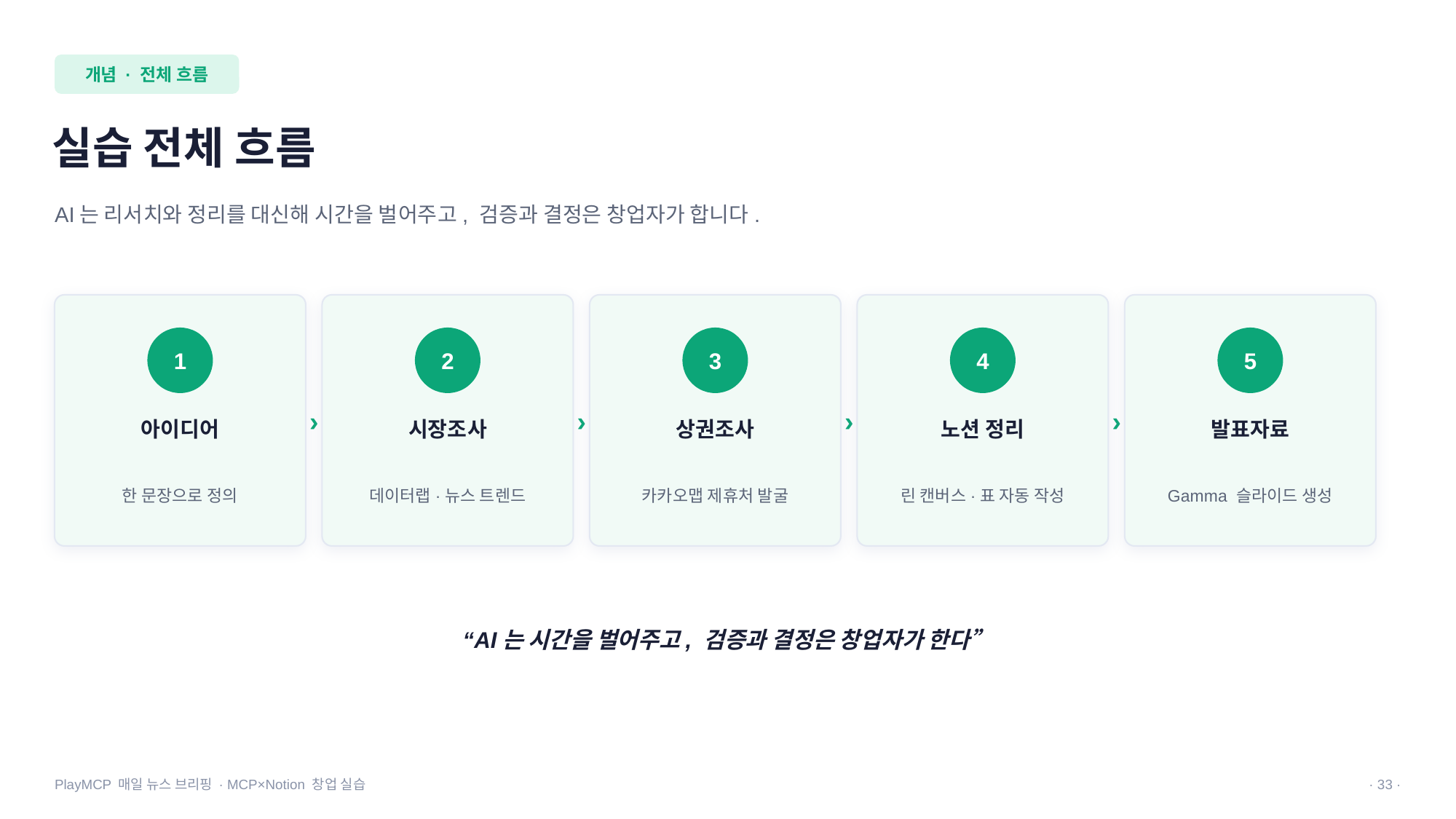

개념 · 전체 흐름
실습 전체 흐름
AI는 리서치와 정리를 대신해 시간을 벌어주고, 검증과 결정은 창업자가 합니다.

›

›

›

›

1

2

3

4

5
아이디어
시장조사
상권조사
노션 정리
발표자료
한 문장으로 정의
데이터랩·뉴스 트렌드
카카오맵 제휴처 발굴
린 캔버스·표 자동 작성
Gamma 슬라이드 생성
“AI는 시간을 벌어주고, 검증과 결정은 창업자가 한다”
PlayMCP 매일 뉴스 브리핑 · MCP×Notion 창업 실습
· 33 ·